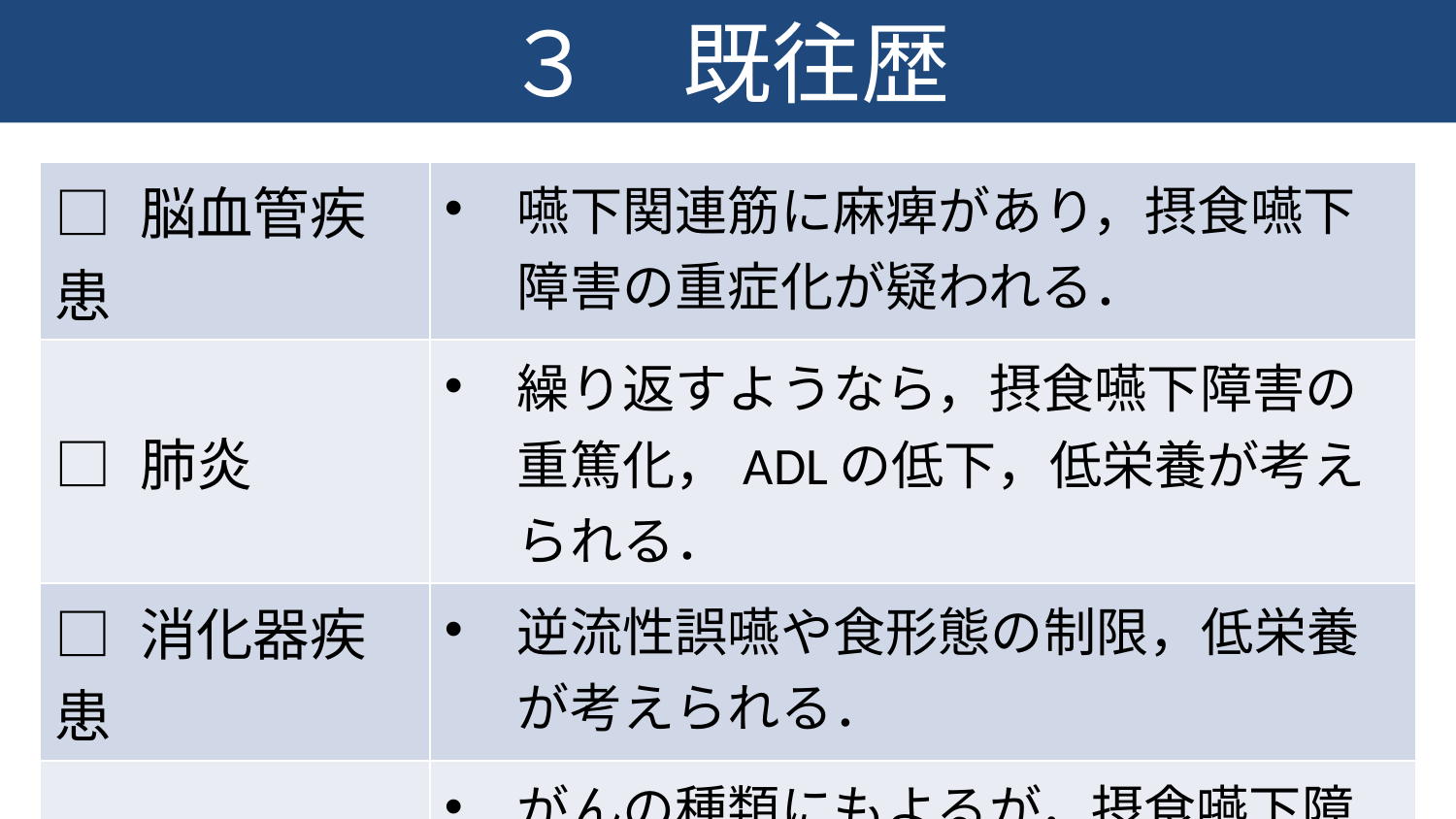

# ３　既往歴
| □ 脳血管疾患 | 嚥下関連筋に麻痺があり，摂食嚥下障害の重症化が疑われる． |
| --- | --- |
| □ 肺炎 | 繰り返すようなら，摂食嚥下障害の重篤化，ADLの低下，低栄養が考えられる． |
| □ 消化器疾患 | 逆流性誤嚥や食形態の制限，低栄養が考えられる． |
| □ がん | がんの種類にもよるが，摂食嚥下障害を呈する時がある．また低栄養や食思不振もみられる． |